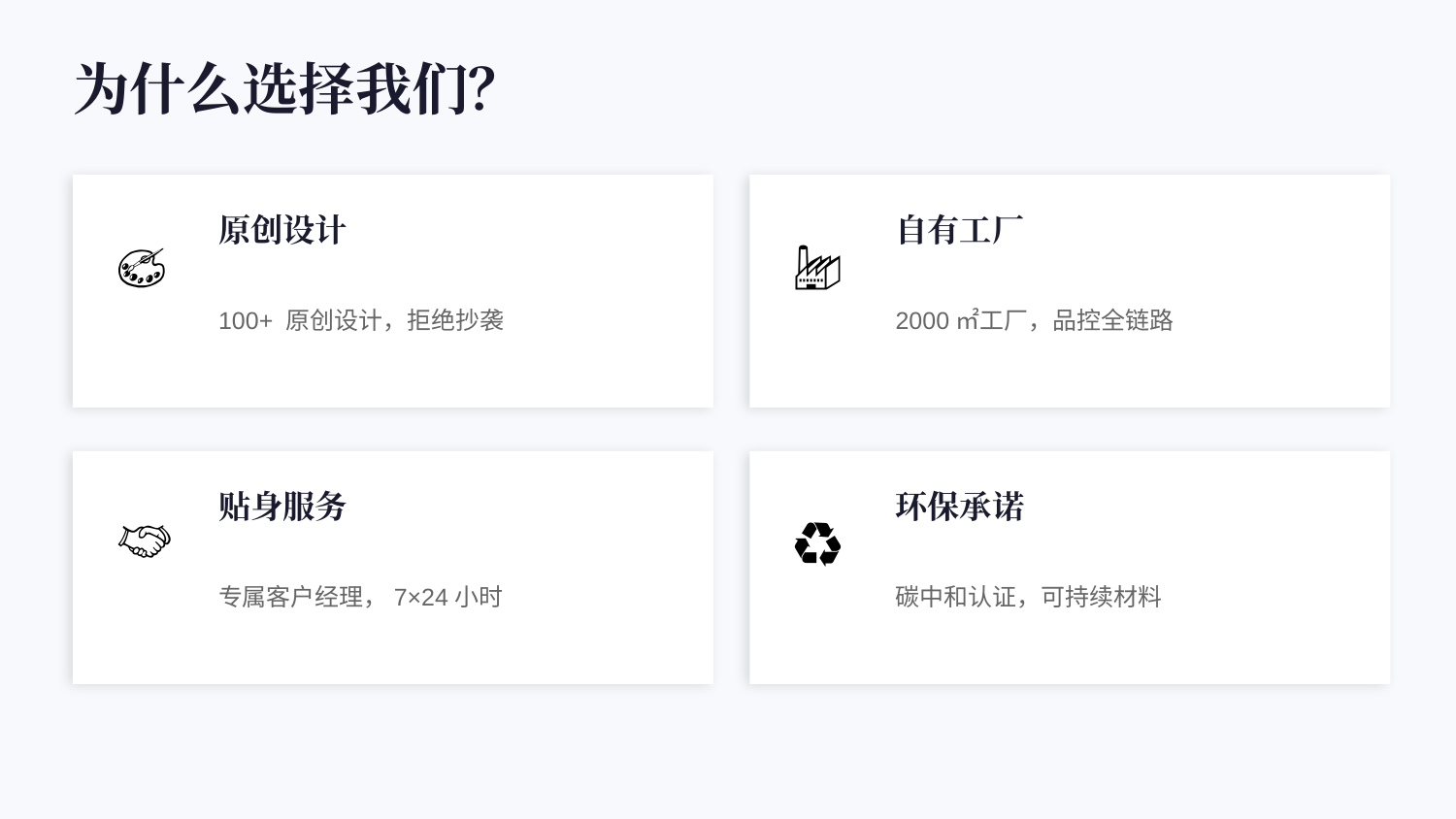

为什么选择我们？

原创设计
自有工厂
🎨
🏭
100+ 原创设计，拒绝抄袭
2000㎡工厂，品控全链路

贴身服务
环保承诺
🤝
♻️
专属客户经理，7×24小时
碳中和认证，可持续材料